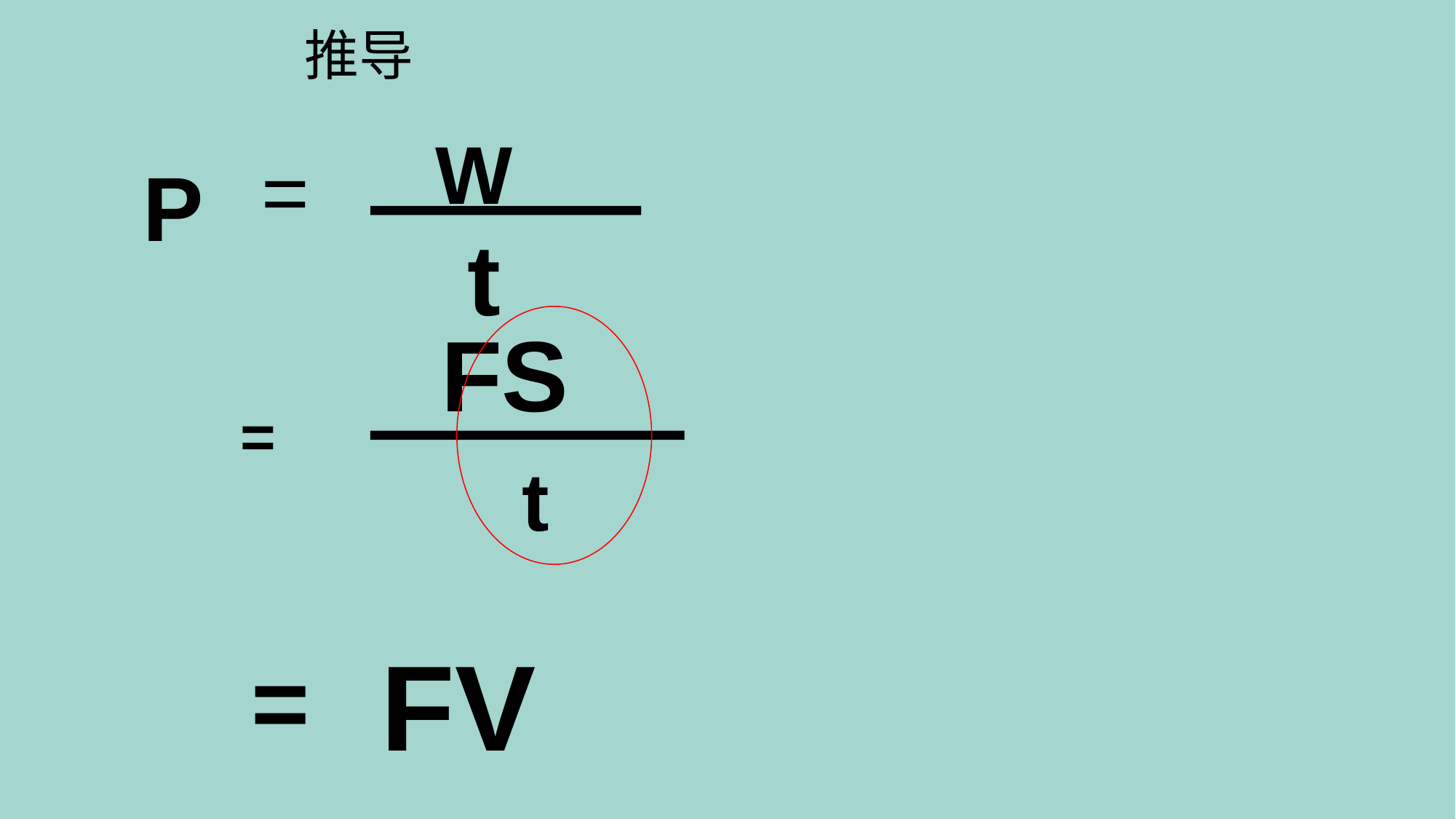

推导
W
P

t

=
FS

=

t
FV
=